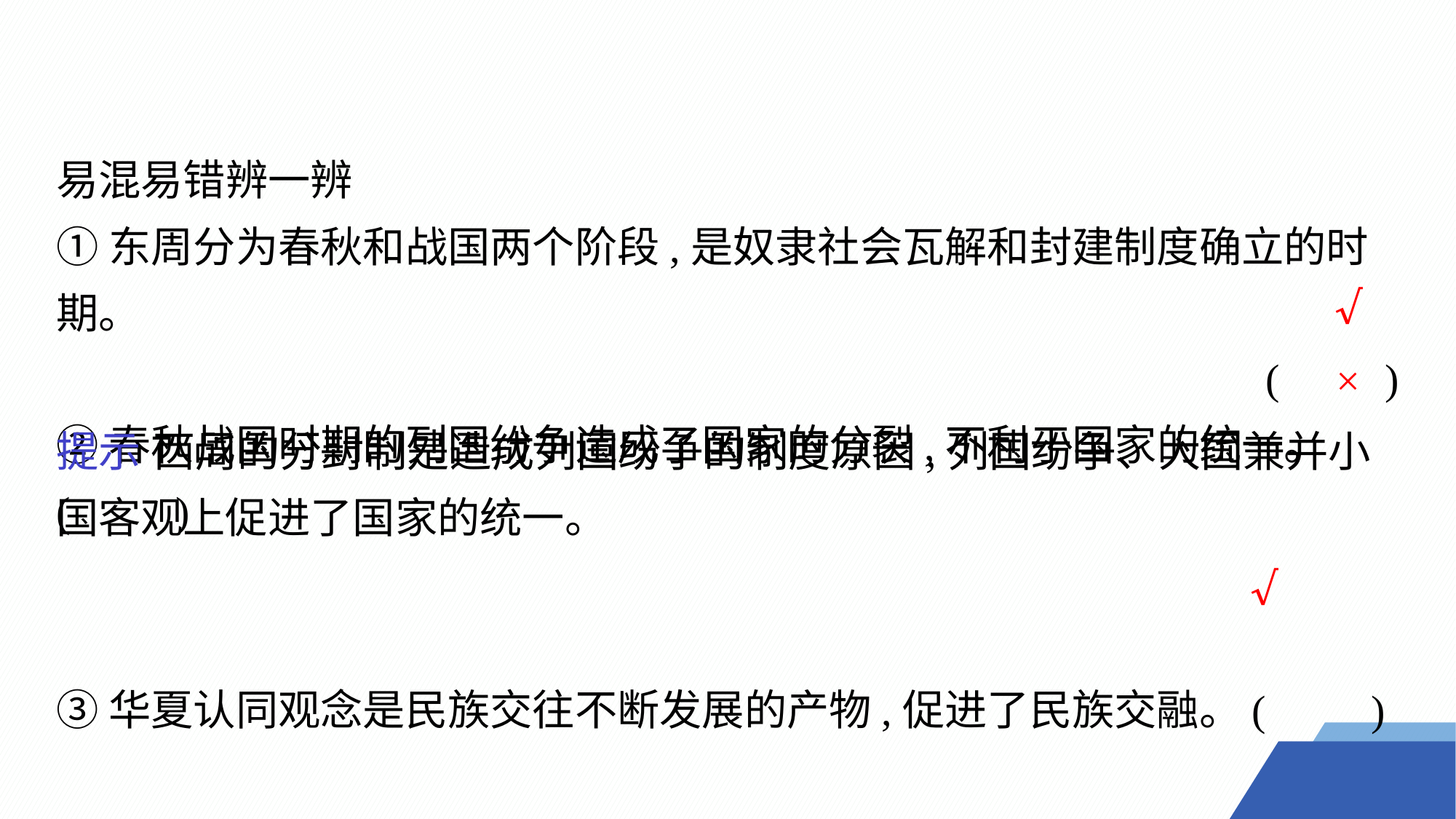

易混易错辨一辨
①东周分为春秋和战国两个阶段,是奴隶社会瓦解和封建制度确立的时期。
(　　)
②春秋战国时期的列国纷争造成了国家的分裂,不利于国家的统一。(　　)

③华夏认同观念是民族交往不断发展的产物,促进了民族交融。(　　)
√
×
提示 西周的分封制是造成列国纷争的制度原因,列国纷争、大国兼并小国客观上促进了国家的统一。
√